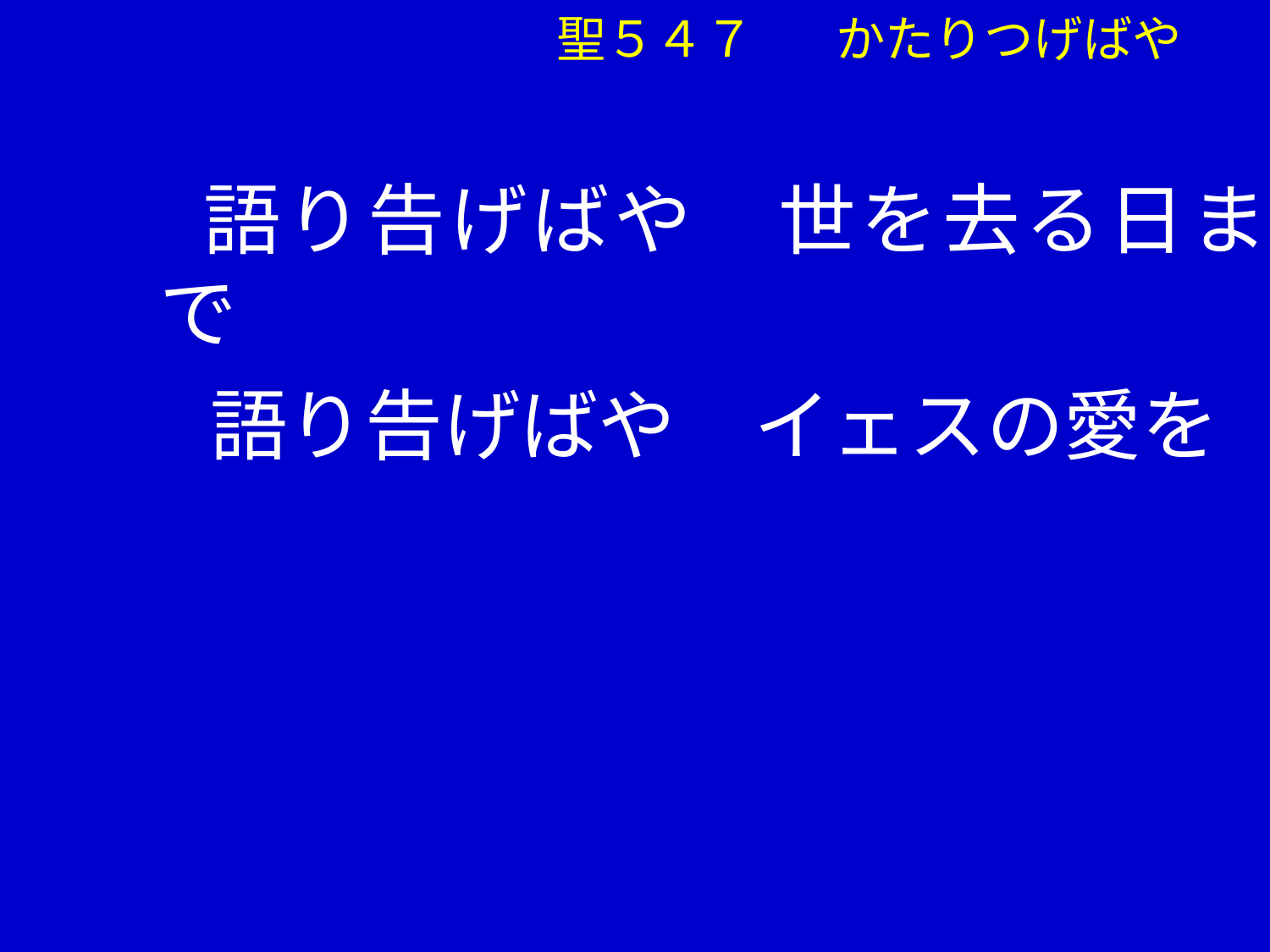

聖５４７   　かたりつげばや
   語り告げばや　世を去る日まで
　 語り告げばや　イェスの愛を